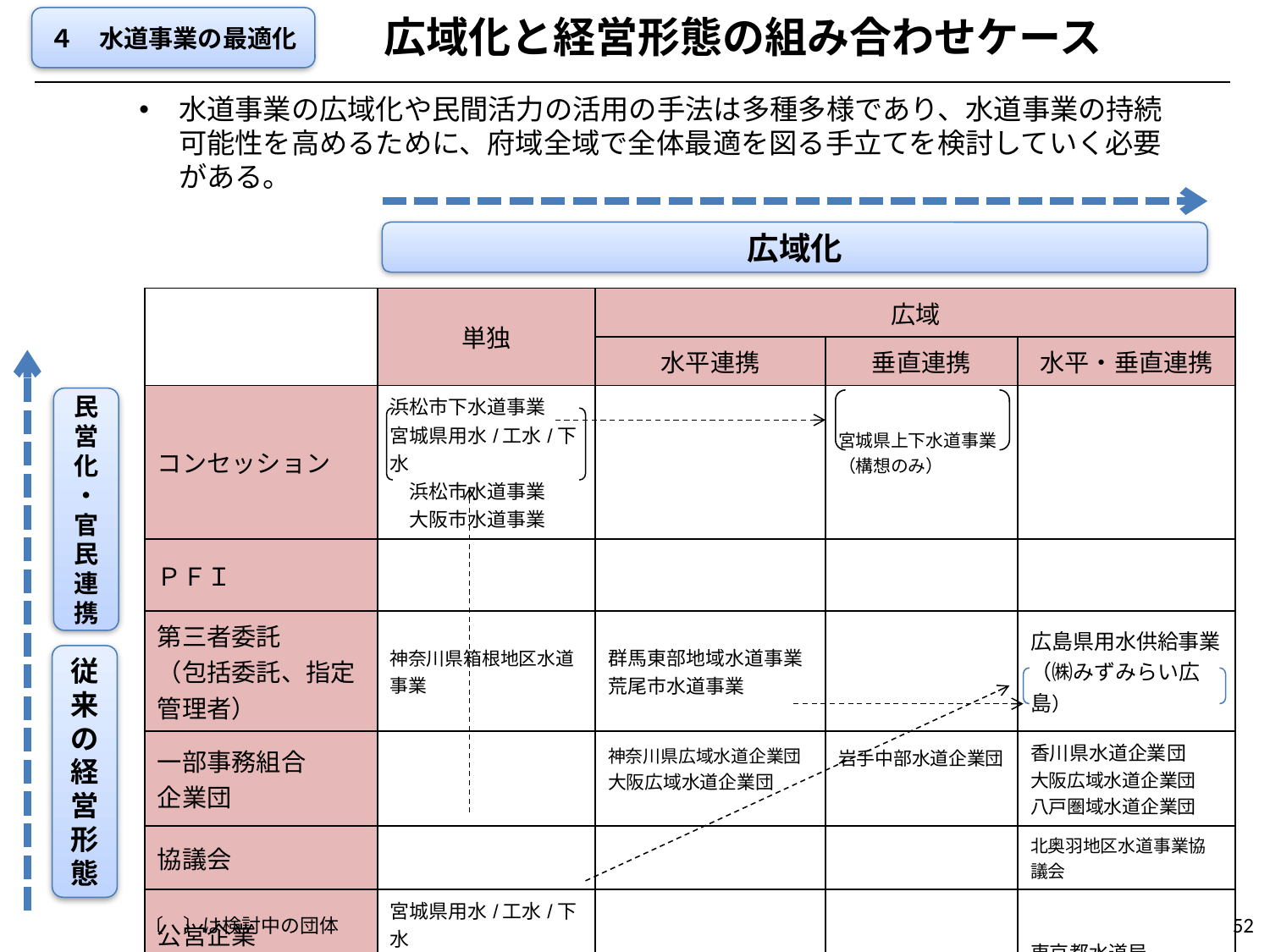

広域化と経営形態の組み合わせケース
４　水道事業の最適化
水道事業の広域化や民間活力の活用の手法は多種多様であり、水道事業の持続可能性を高めるために、府域全域で全体最適を図る手立てを検討していく必要がある。
広域化
|  | 単独 | 広域 |  |  |
| --- | --- | --- | --- | --- |
|  |  | 水平連携 | 垂直連携 | 水平・垂直連携 |
| コンセッション | 浜松市下水道事業 宮城県用水/工水/下水 　浜松市水道事業 　大阪市水道事業 |  | 宮城県上下水道事業 （構想のみ） |  |
| ＰＦＩ |  |  |  |  |
| 第三者委託 （包括委託、指定管理者） | 神奈川県箱根地区水道事業 | 群馬東部地域水道事業 荒尾市水道事業 |  | 広島県用水供給事業（㈱みずみらい広島） |
| 一部事務組合 企業団 |  | 神奈川県広域水道企業団 大阪広域水道企業団 | 岩手中部水道企業団 | 香川県水道企業団 大阪広域水道企業団 八戸圏域水道企業団 |
| 協議会 |  |  |  | 北奥羽地区水道事業協議会 |
| 公営企業 （法適・非適） | 宮城県用水/工水/下水 大阪市水道事業 香川県内の水道事業 |  |  | 東京都水道局 |
民営化・官民連携

従来の経営形態

52
〔　〕は検討中の団体